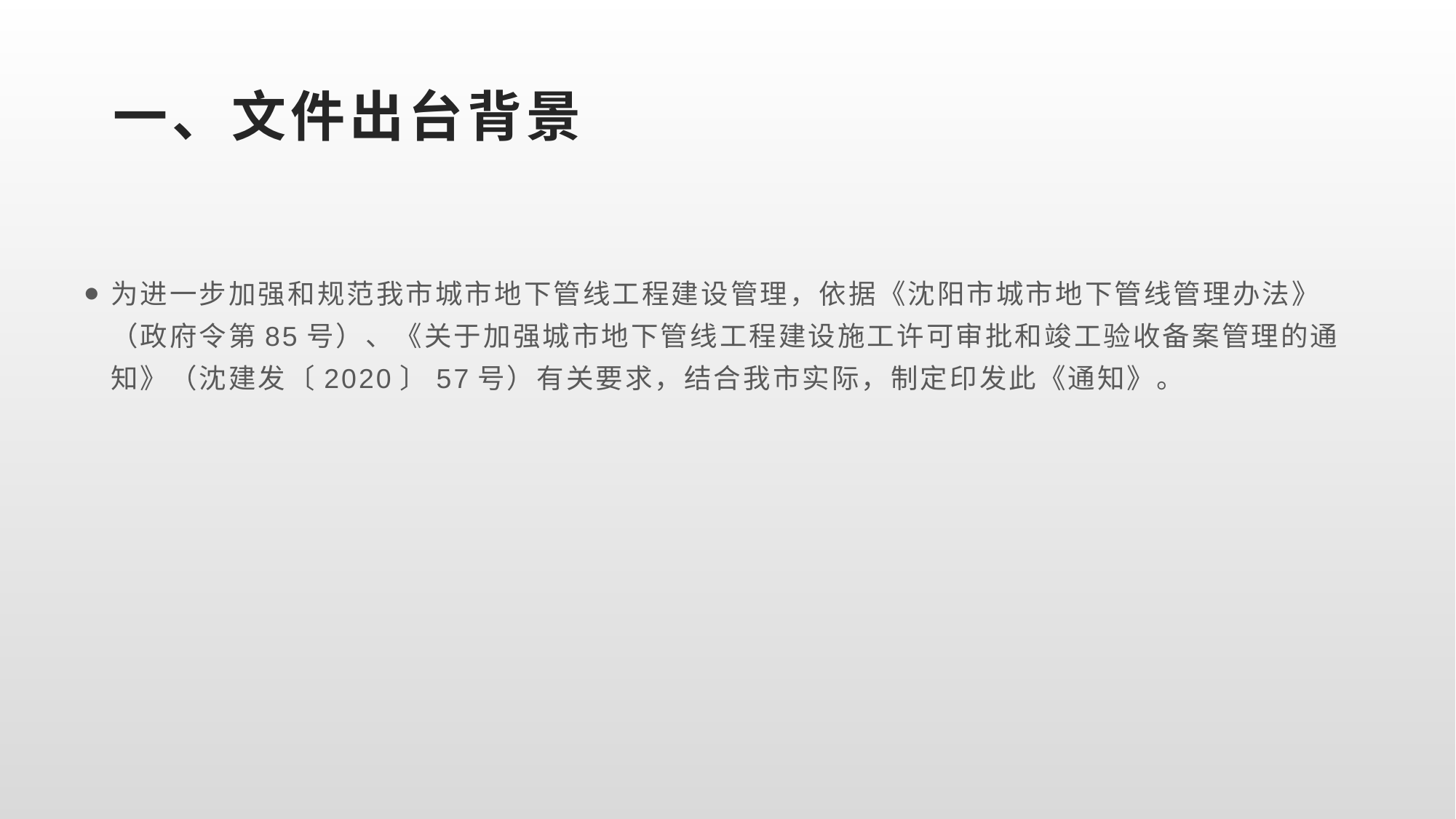

# 一、文件出台背景
为进一步加强和规范我市城市地下管线工程建设管理，依据《沈阳市城市地下管线管理办法》（政府令第85号）、《关于加强城市地下管线工程建设施工许可审批和竣工验收备案管理的通知》（沈建发〔2020〕57号）有关要求，结合我市实际，制定印发此《通知》。